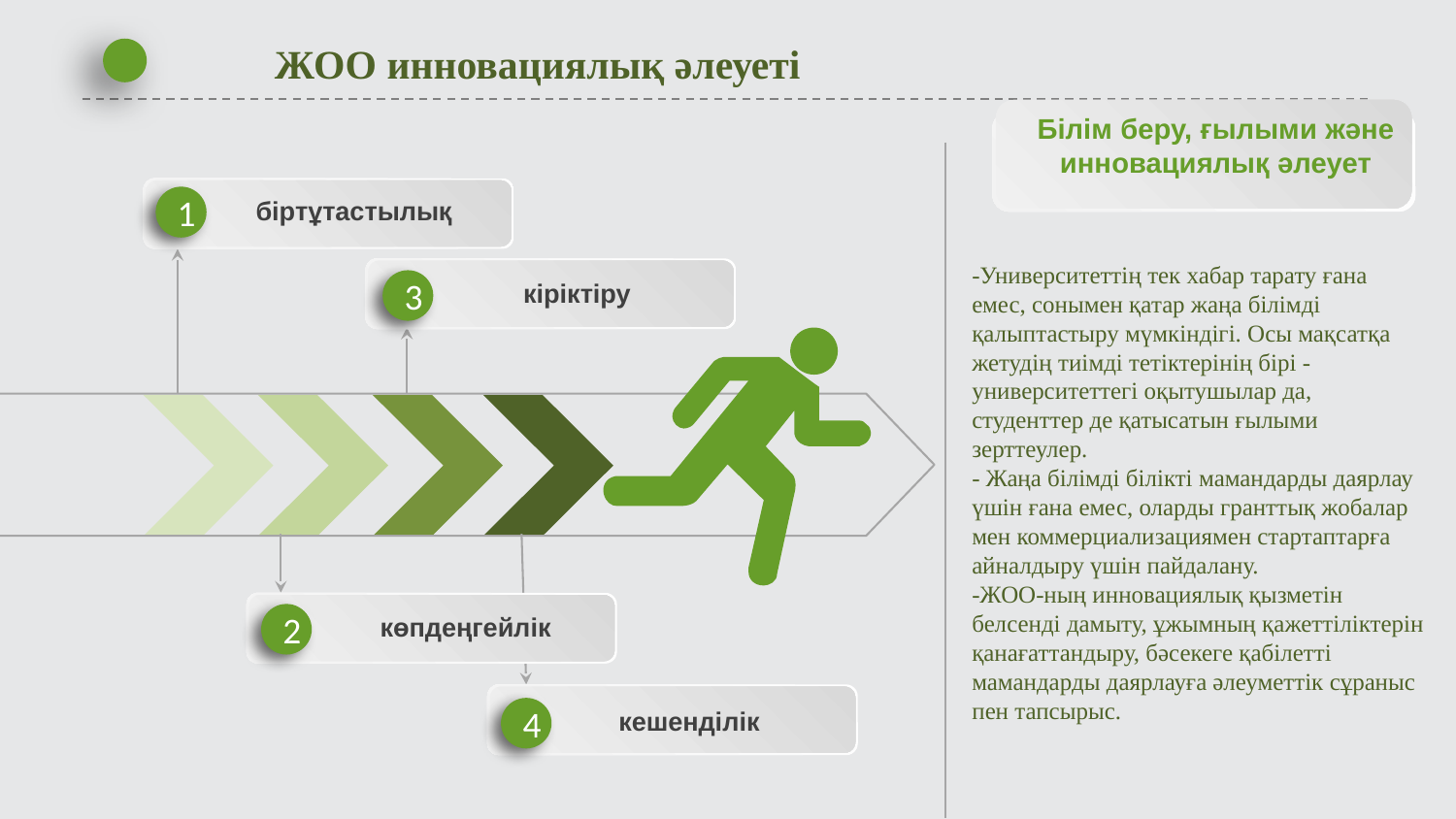

ЖОО инновациялық әлеуеті

Білім беру, ғылыми және инновациялық әлеует

1
біртұтастылық
-Университеттің тек хабар тарату ғана емес, сонымен қатар жаңа білімді қалыптастыру мүмкіндігі. Осы мақсатқа жетудің тиімді тетіктерінің бірі - университеттегі оқытушылар да, студенттер де қатысатын ғылыми зерттеулер.
- Жаңа білімді білікті мамандарды даярлау үшін ғана емес, оларды гранттық жобалар мен коммерциализациямен стартаптарға айналдыру үшін пайдалану.
-ЖОО-ның инновациялық қызметін белсенді дамыту, ұжымның қажеттіліктерін қанағаттандыру, бәсекеге қабілетті мамандарды даярлауға әлеуметтік сұраныс пен тапсырыс.

3
кіріктіру

2
көпдеңгейлік

4
кешенділік
延时符